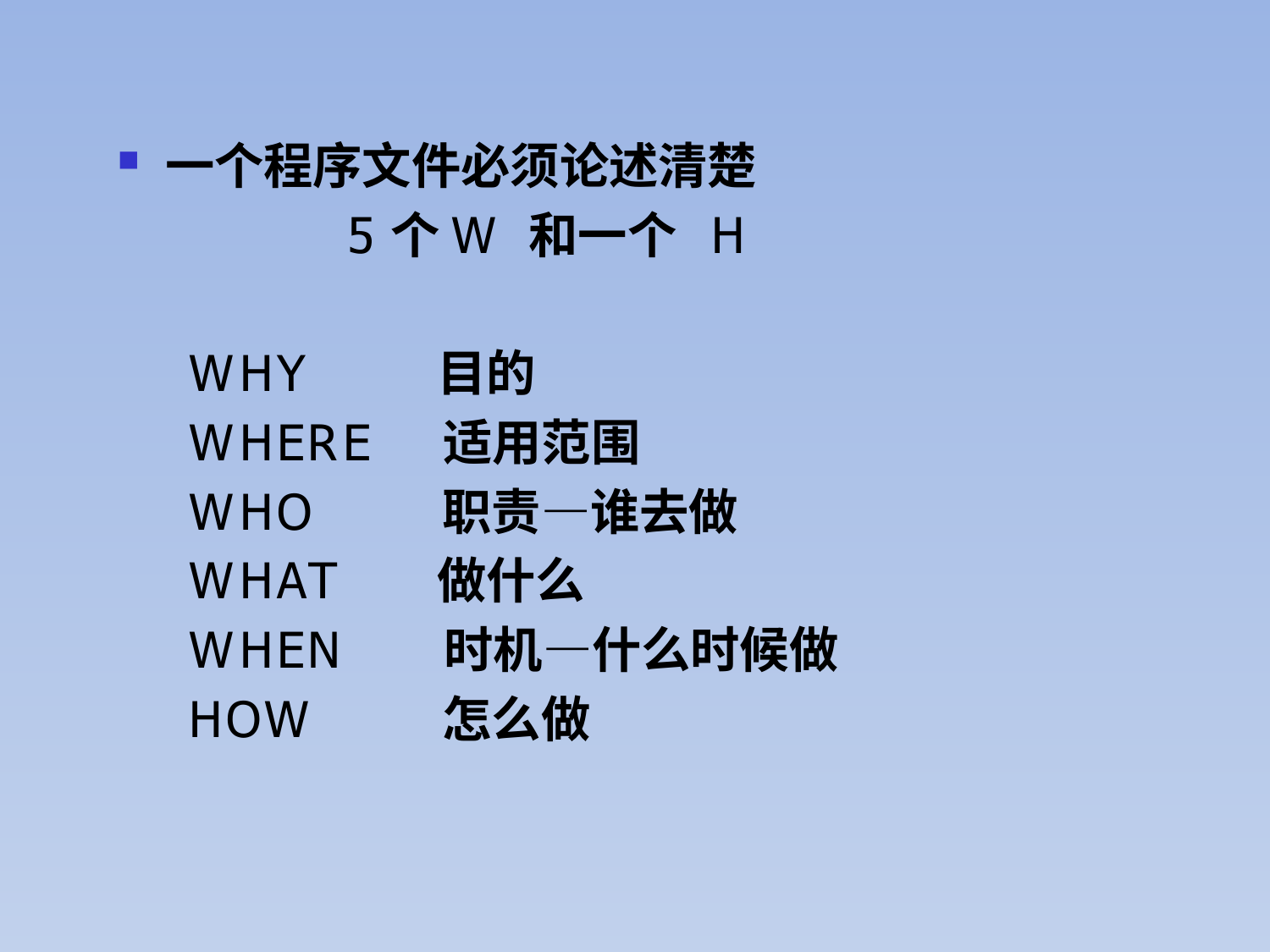

一个程序文件必须论述清楚
                5个W 和一个  H

     WHY        目的
     WHERE    适用范围
     WHO        职责—谁去做
     WHAT      做什么
     WHEN      时机—什么时候做
     HOW        怎么做